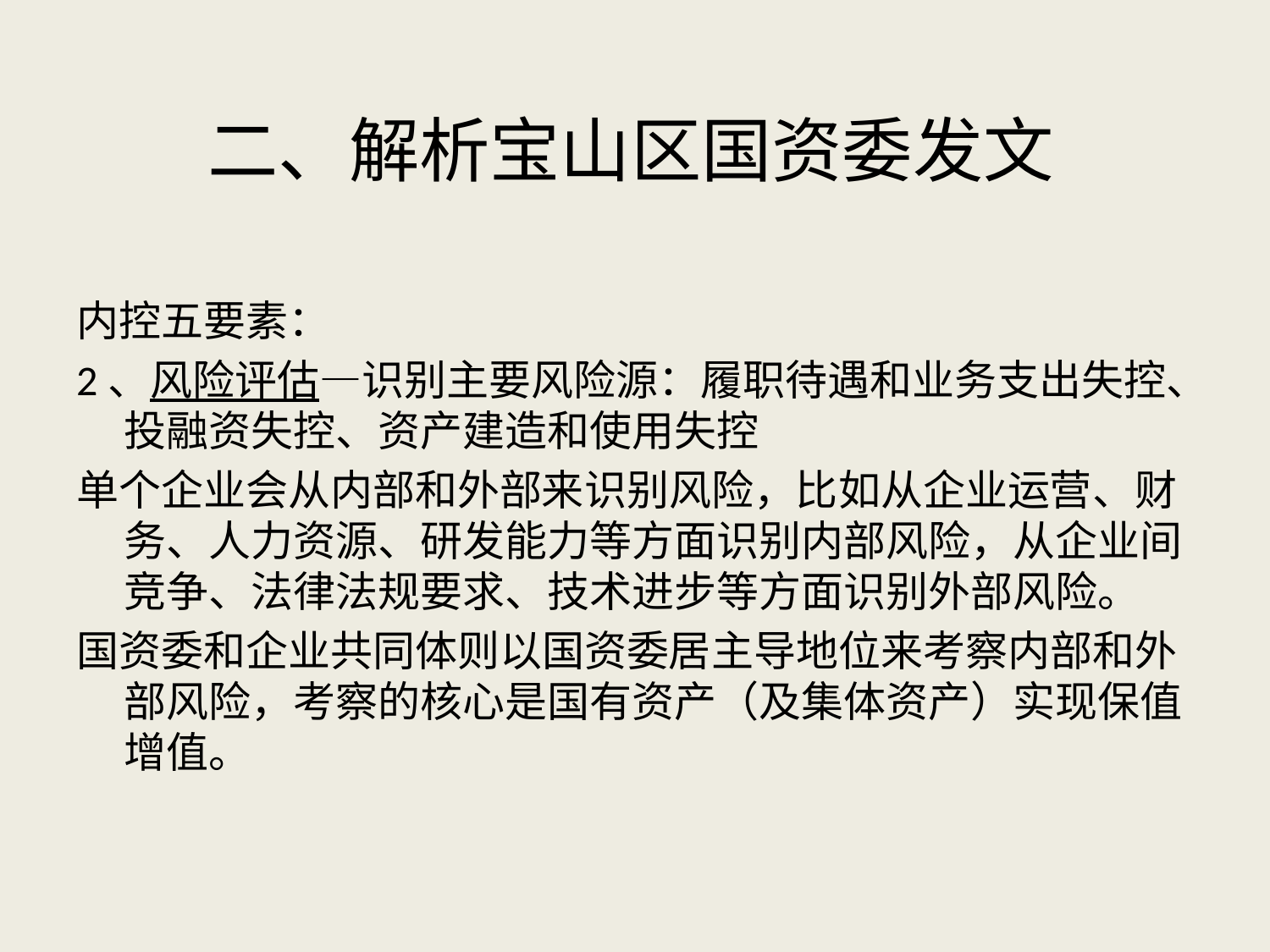

# 二、解析宝山区国资委发文
内控五要素：
2、风险评估—识别主要风险源：履职待遇和业务支出失控、投融资失控、资产建造和使用失控
单个企业会从内部和外部来识别风险，比如从企业运营、财务、人力资源、研发能力等方面识别内部风险，从企业间竞争、法律法规要求、技术进步等方面识别外部风险。
国资委和企业共同体则以国资委居主导地位来考察内部和外部风险，考察的核心是国有资产（及集体资产）实现保值增值。